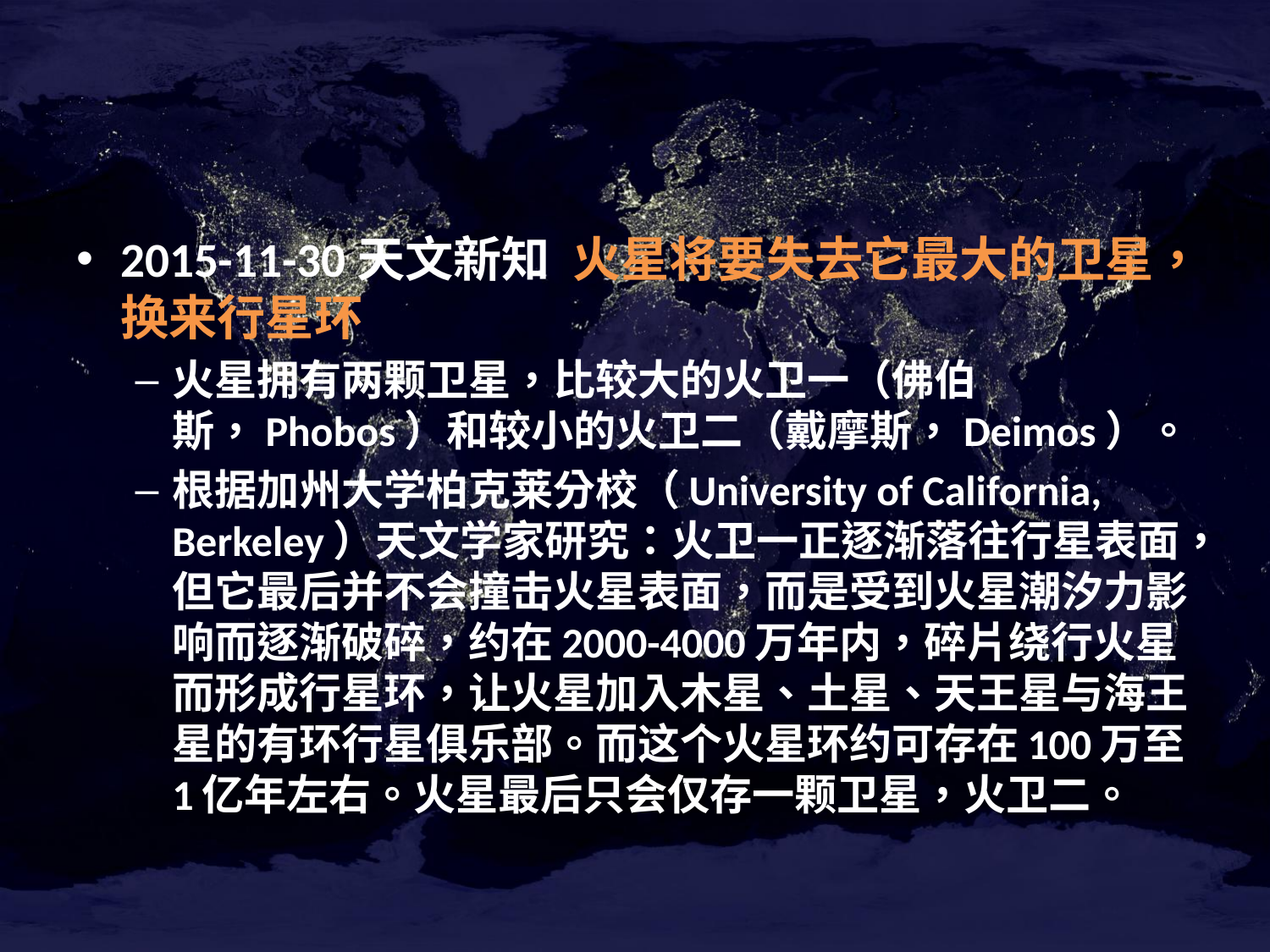

#
2015-11-30天文新知  火星将要失去它最大的卫星，换来行星环
火星拥有两颗卫星，比较大的火卫一（佛伯斯，Phobos）和较小的火卫二（戴摩斯，Deimos）。
根据加州大学柏克莱分校（University of California, Berkeley）天文学家研究：火卫一正逐渐落往行星表面，但它最后并不会撞击火星表面，而是受到火星潮汐力影响而逐渐破碎，约在2000-4000万年内，碎片绕行火星而形成行星环，让火星加入木星、土星、天王星与海王星的有环行星俱乐部。而这个火星环约可存在100万至1亿年左右。火星最后只会仅存一颗卫星，火卫二。